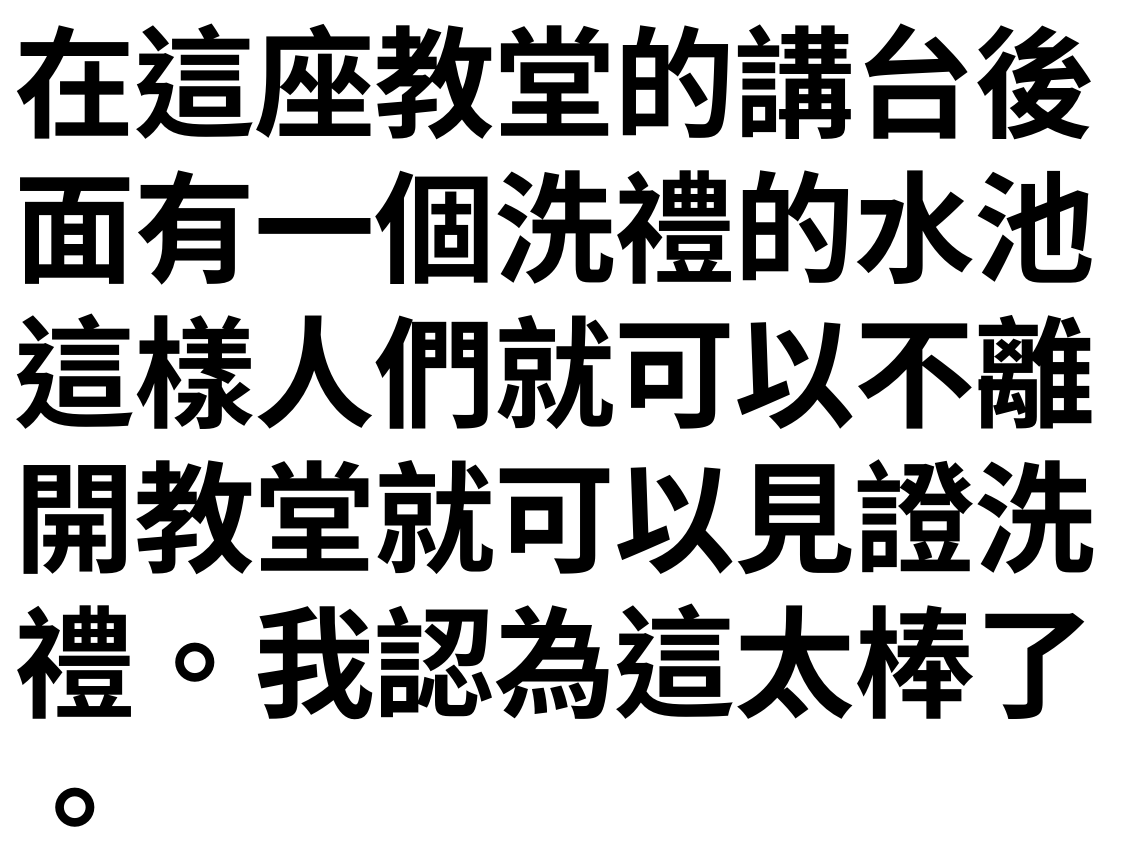

在這座教堂的講台後面有一個洗禮的水池,這樣人們就可以不離開教堂就可以見證洗禮。我認為這太棒了
。